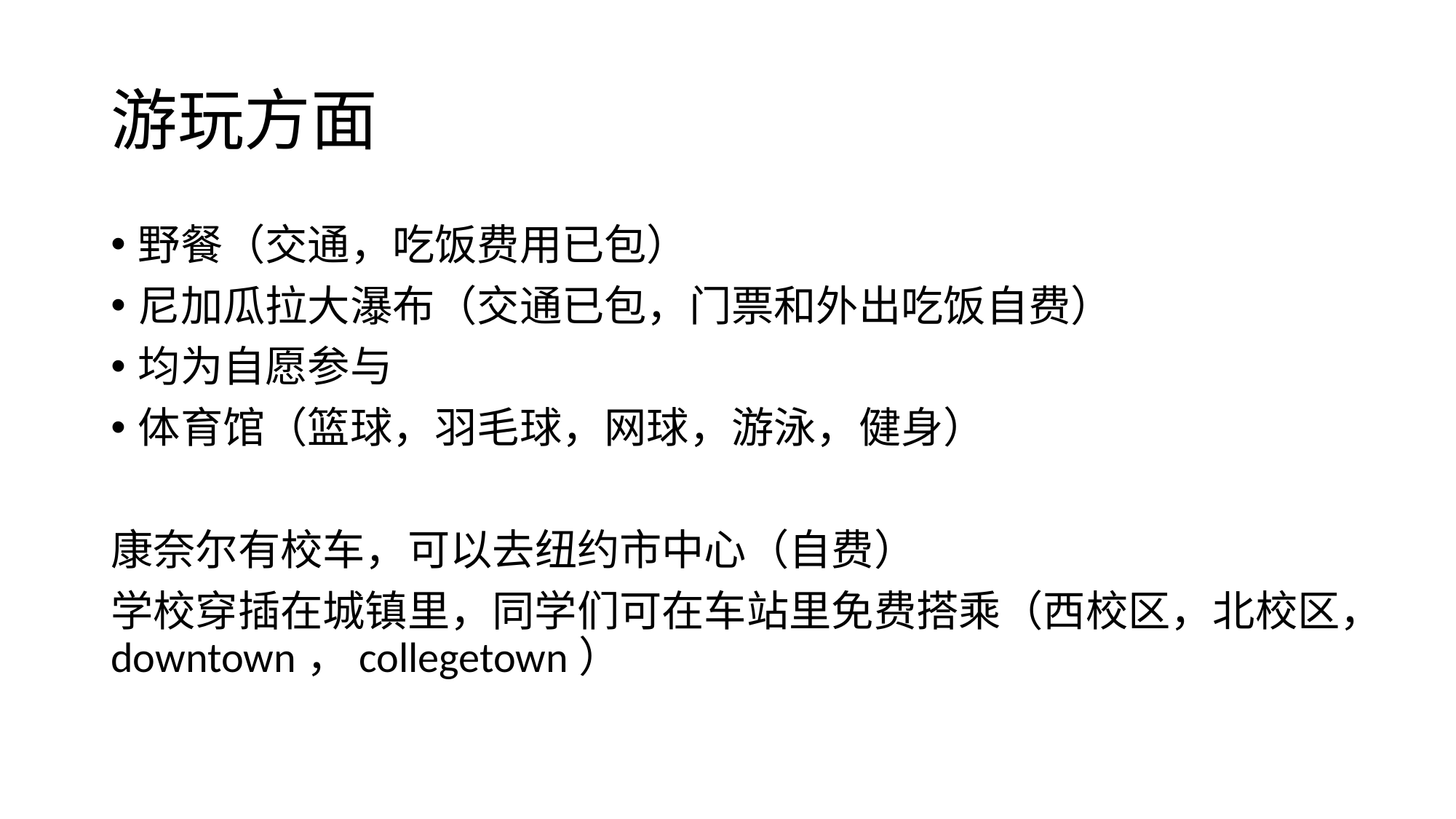

# 游玩方面
野餐（交通，吃饭费用已包）
尼加瓜拉大瀑布（交通已包，门票和外出吃饭自费）
均为自愿参与
体育馆（篮球，羽毛球，网球，游泳，健身）

康奈尔有校车，可以去纽约市中心（自费）
学校穿插在城镇里，同学们可在车站里免费搭乘（西校区，北校区，downtown，collegetown）